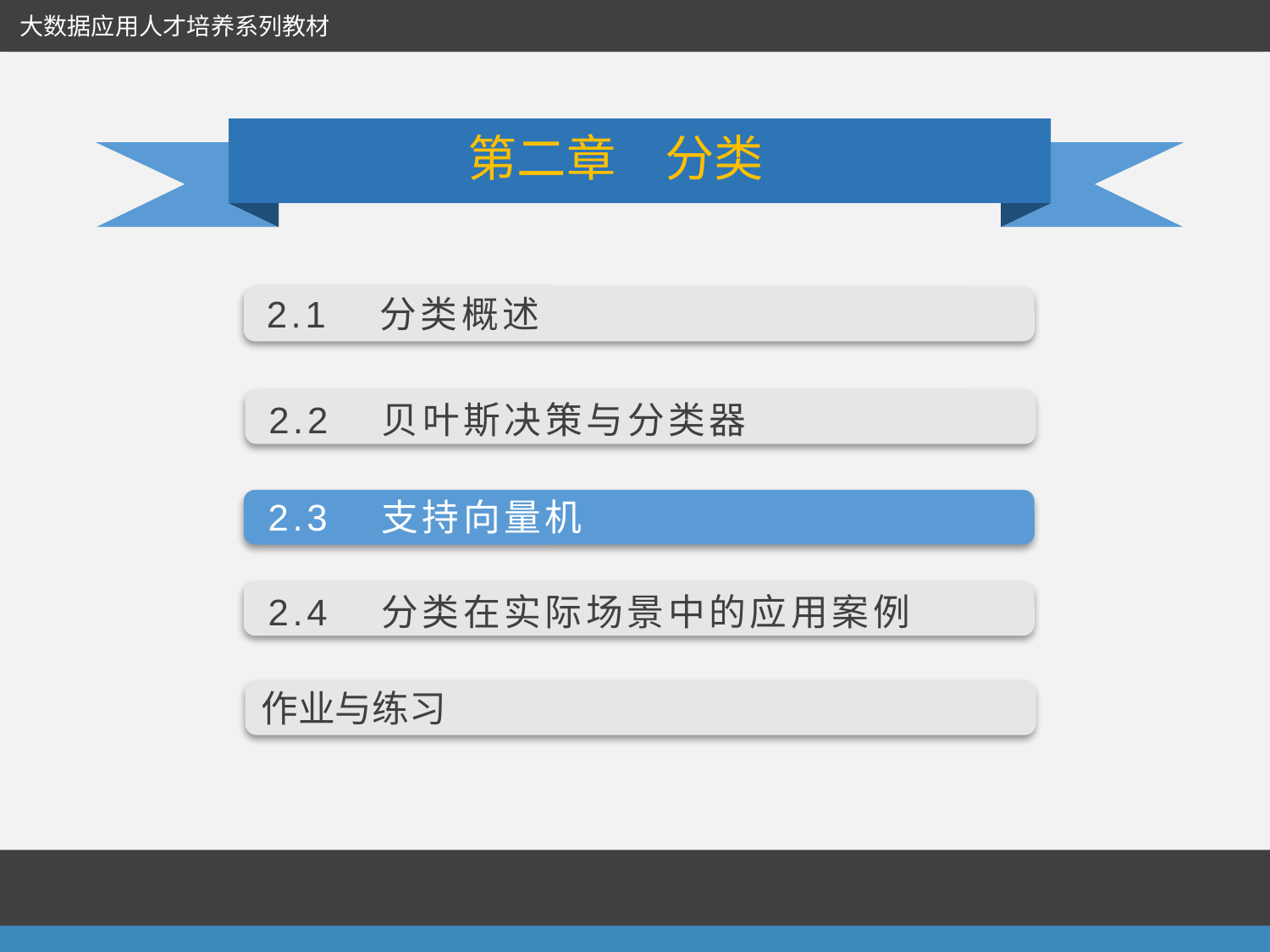

大数据应用人才培养系列教材

第二章　分类
2.1　分类概述

2.2　贝叶斯决策与分类器
2.3　支持向量机

2.4　分类在实际场景中的应用案例
作业与练习